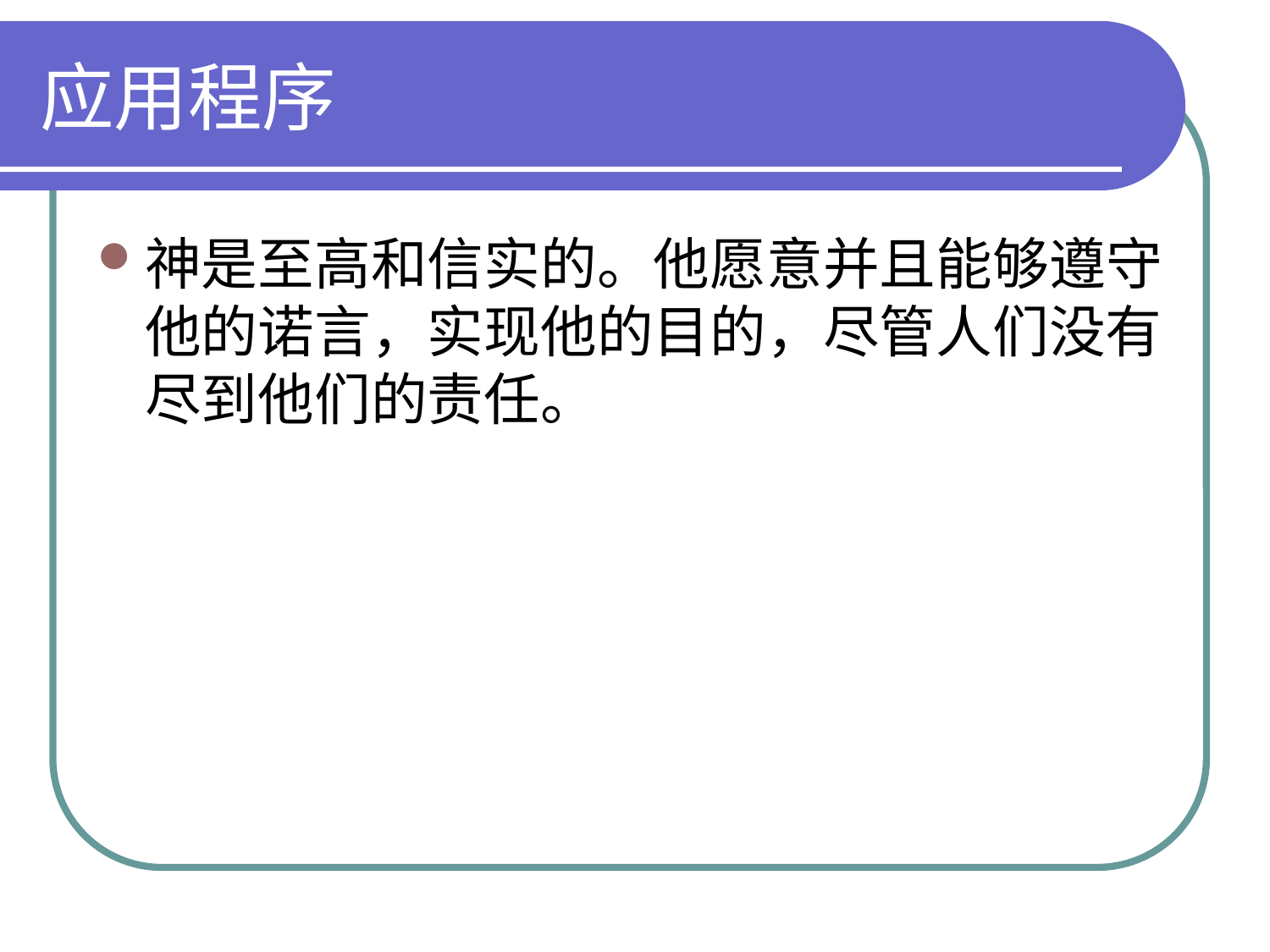

# 应用程序
神是至高和信实的。他愿意并且能够遵守他的诺言，实现他的目的，尽管人们没有尽到他们的责任。